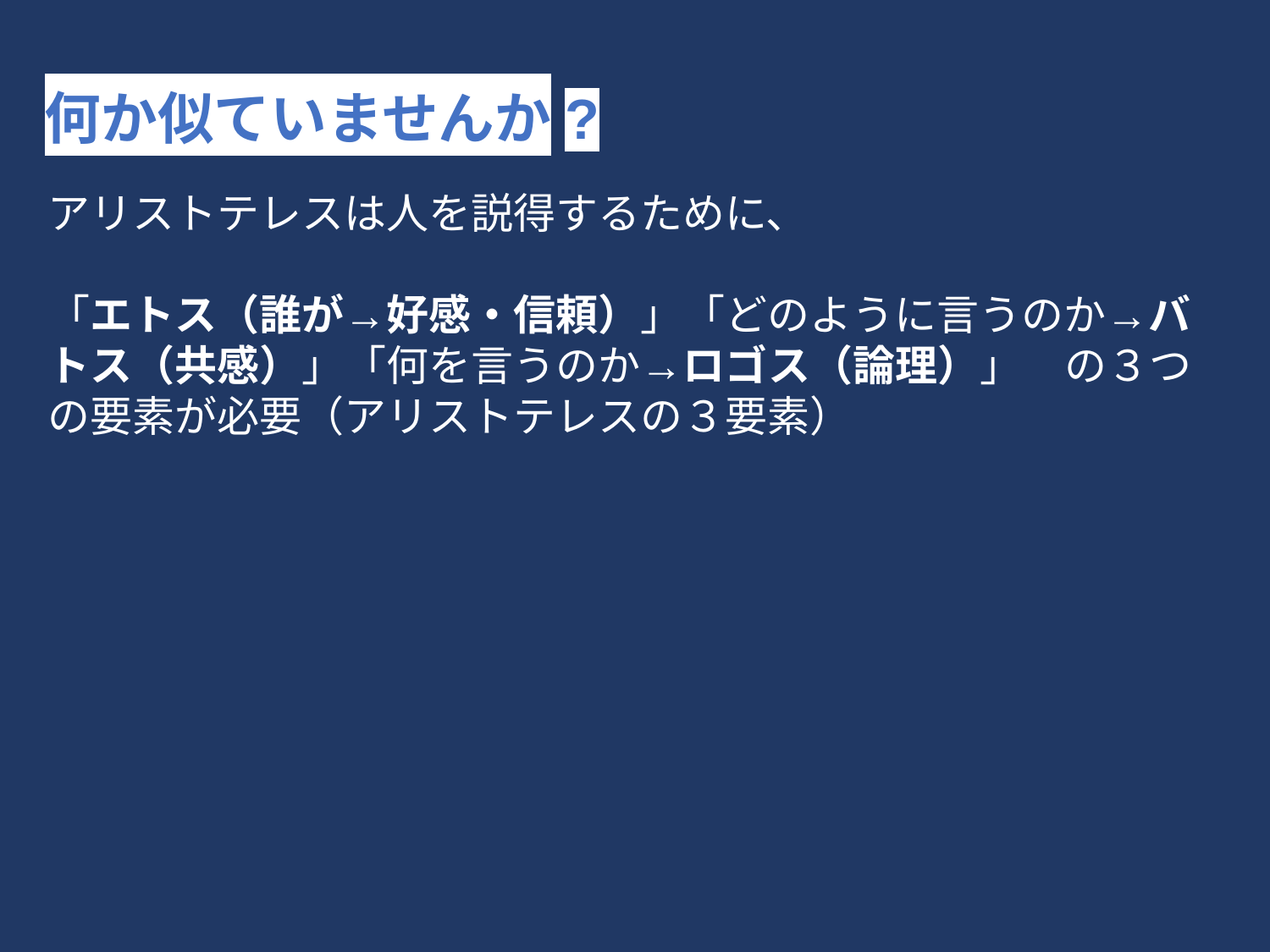

# 何か似ていませんか?
アリストテレスは人を説得するために、

「エトス（誰が→好感・信頼）」「どのように言うのか→バトス（共感）」「何を言うのか→ロゴス（論理）」　の３つの要素が必要（アリストテレスの３要素）